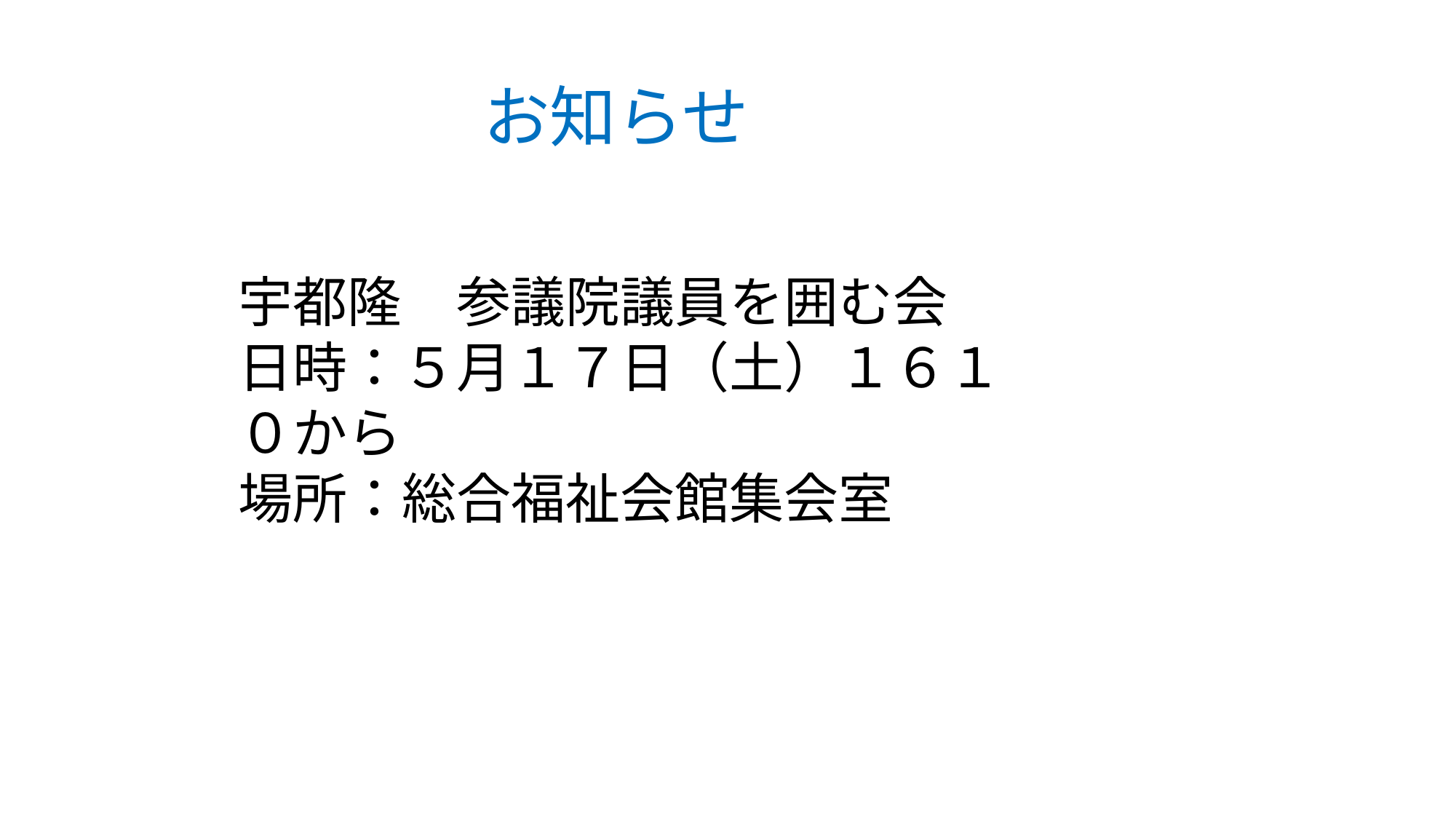

お知らせ
宇都隆　参議院議員を囲む会
日時：５月１７日（土）１６１０から
場所：総合福祉会館集会室